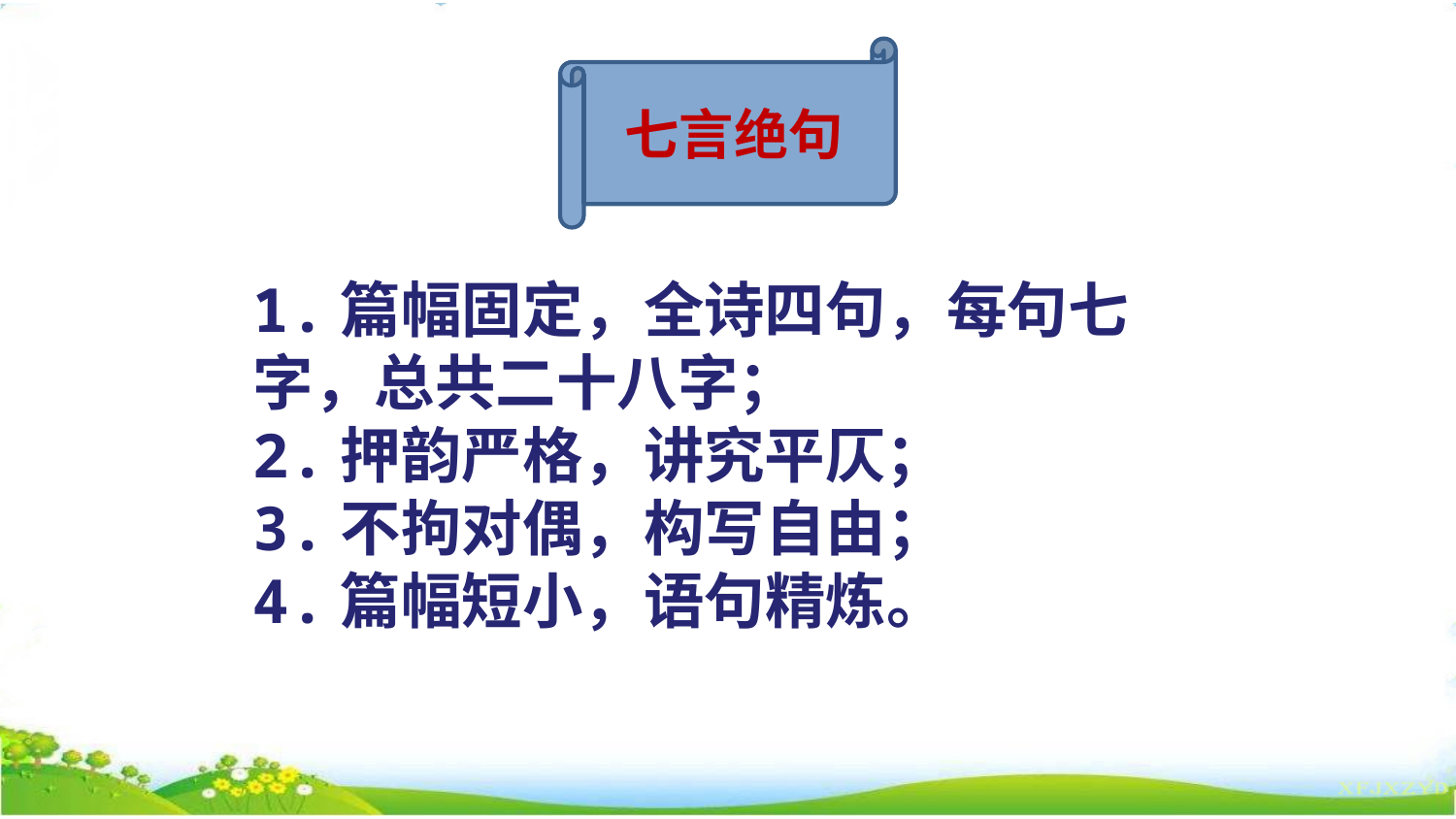

七言绝句
1.篇幅固定，全诗四句，每句七字，总共二十八字；
2.押韵严格，讲究平仄；
3.不拘对偶，构写自由；
4.篇幅短小，语句精炼。